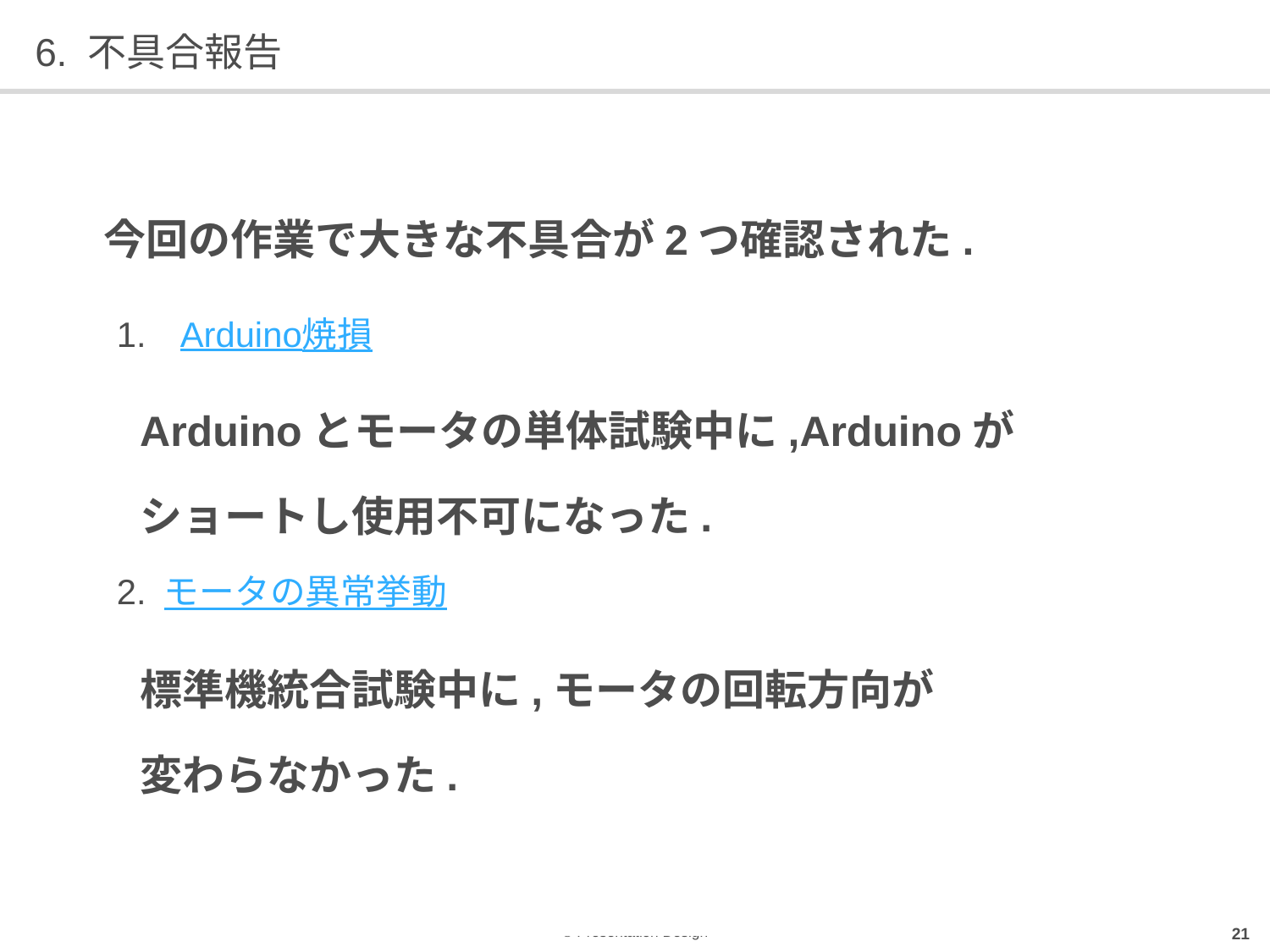

# 6. 不具合報告
今回の作業で大きな不具合が2つ確認された.
Arduino焼損

Arduinoとモータの単体試験中に,Arduinoが
ショートし使用不可になった.
2. モータの異常挙動
標準機統合試験中に,モータの回転方向が
変わらなかった.

21